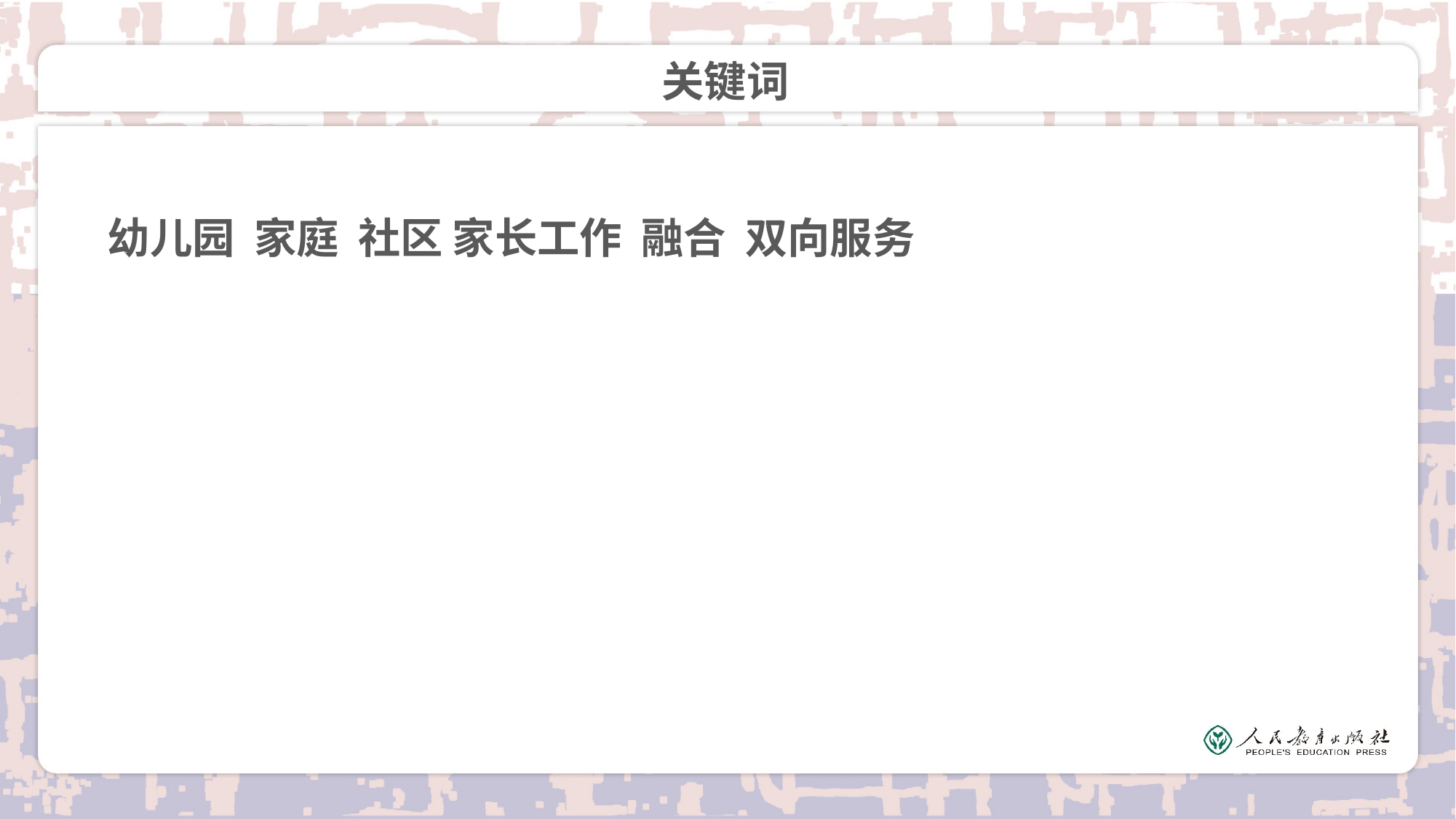

# 关键词
幼儿园  家庭  社区 家长工作  融合  双向服务